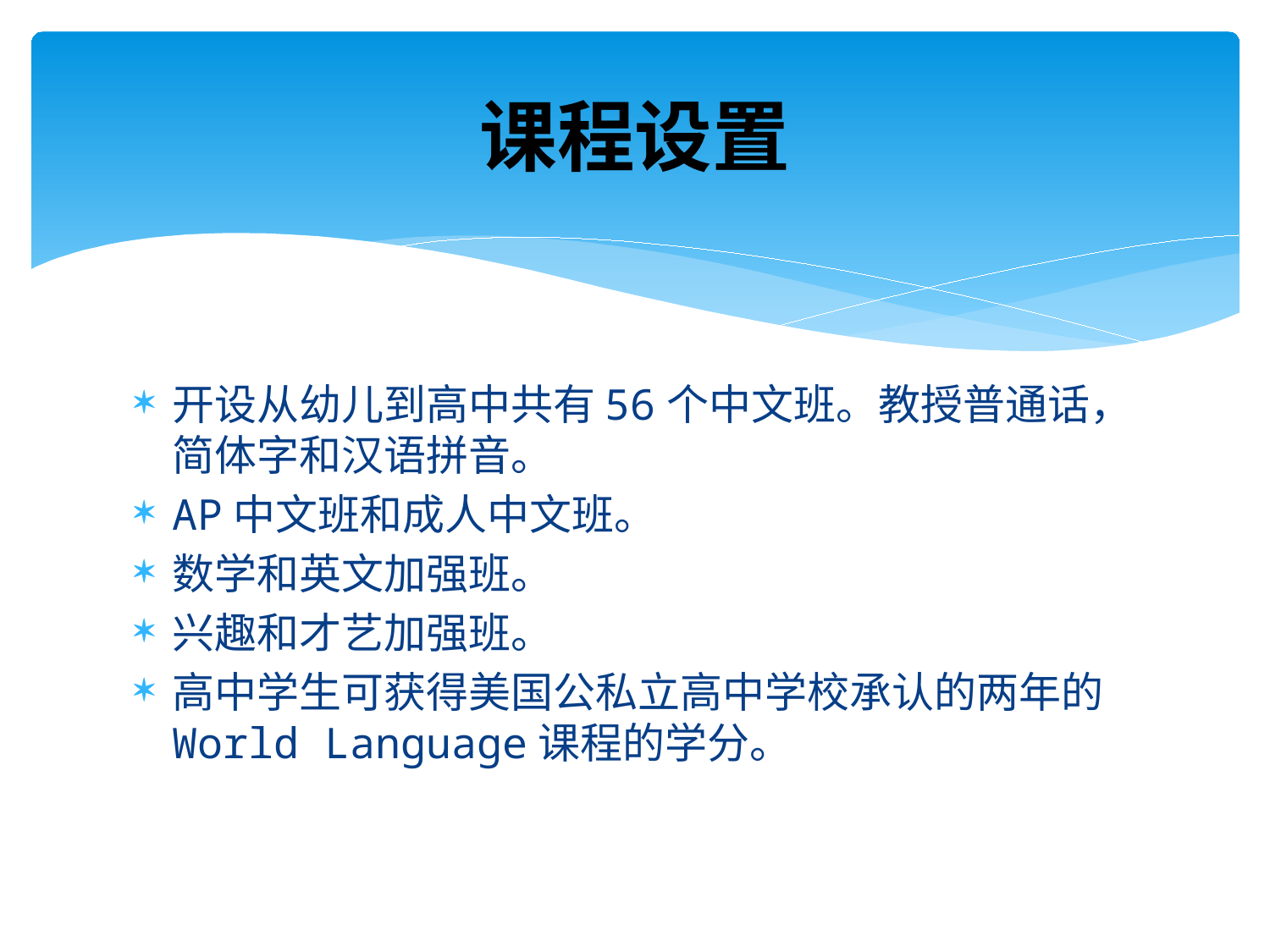

# 课程设置
开设从幼儿到高中共有56个中文班。教授普通话，简体字和汉语拼音。
AP中文班和成人中文班。
数学和英文加强班。
兴趣和才艺加强班。
高中学生可获得美国公私立高中学校承认的两年的World Language课程的学分。